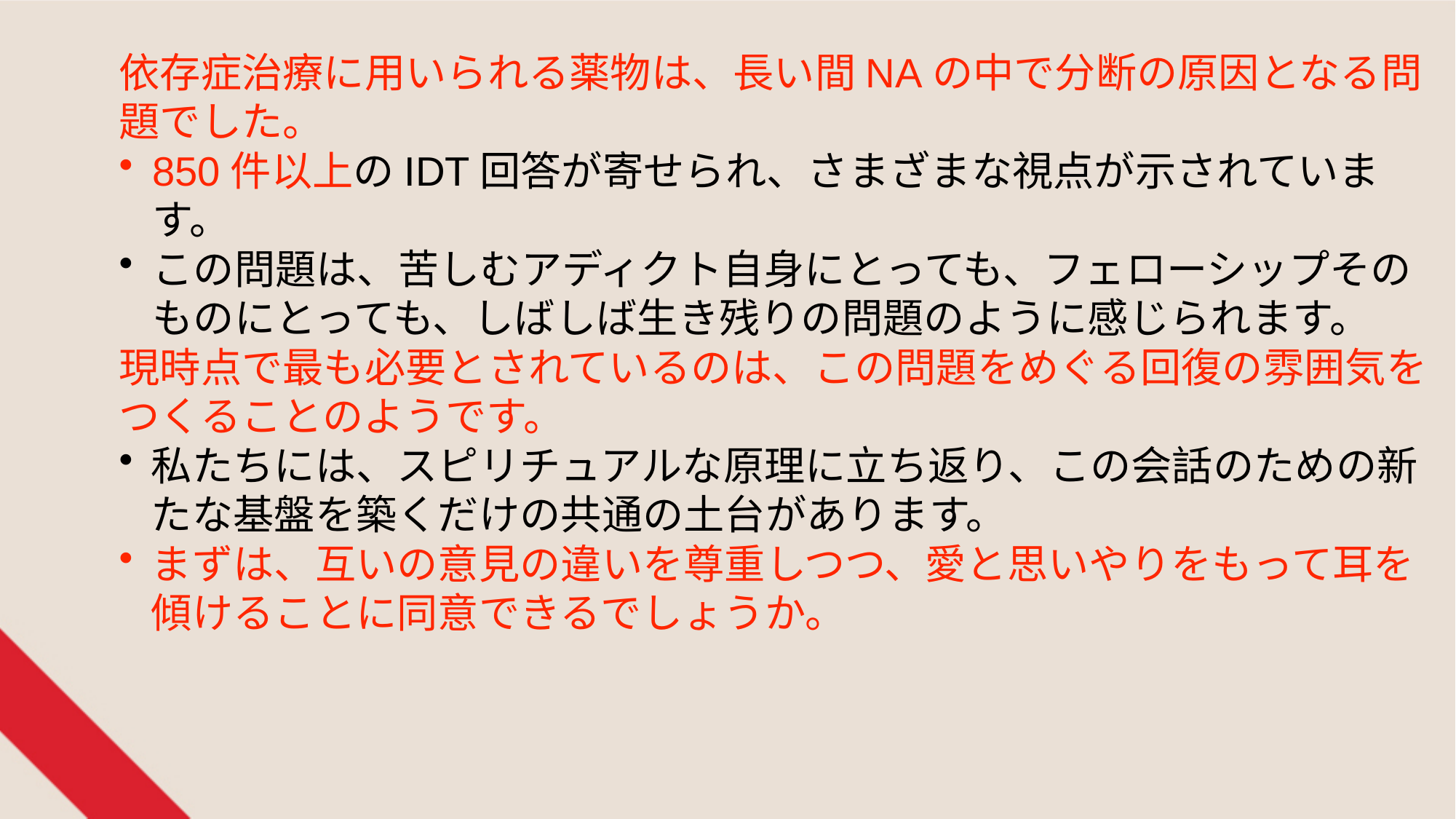

依存症治療に用いられる薬物は、長い間NAの中で分断の原因となる問題でした。
850件以上のIDT回答が寄せられ、さまざまな視点が示されています。
この問題は、苦しむアディクト自身にとっても、フェローシップそのものにとっても、しばしば生き残りの問題のように感じられます。
現時点で最も必要とされているのは、この問題をめぐる回復の雰囲気をつくることのようです。
私たちには、スピリチュアルな原理に立ち返り、この会話のための新たな基盤を築くだけの共通の土台があります。
まずは、互いの意見の違いを尊重しつつ、愛と思いやりをもって耳を傾けることに同意できるでしょうか。